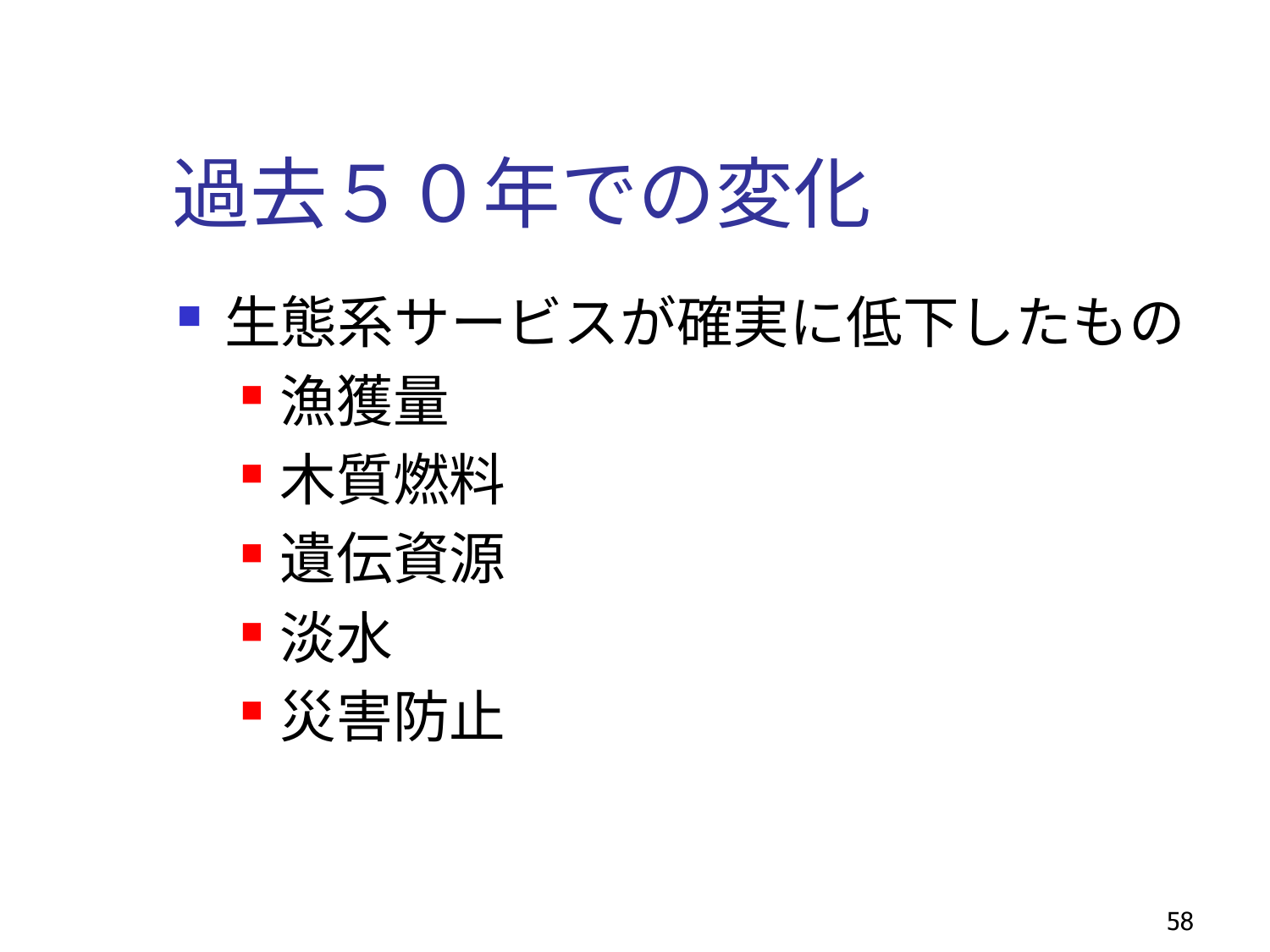

# 過去５０年での変化
生態系サービスが確実に低下したもの
漁獲量
木質燃料
遺伝資源
淡水
災害防止
58